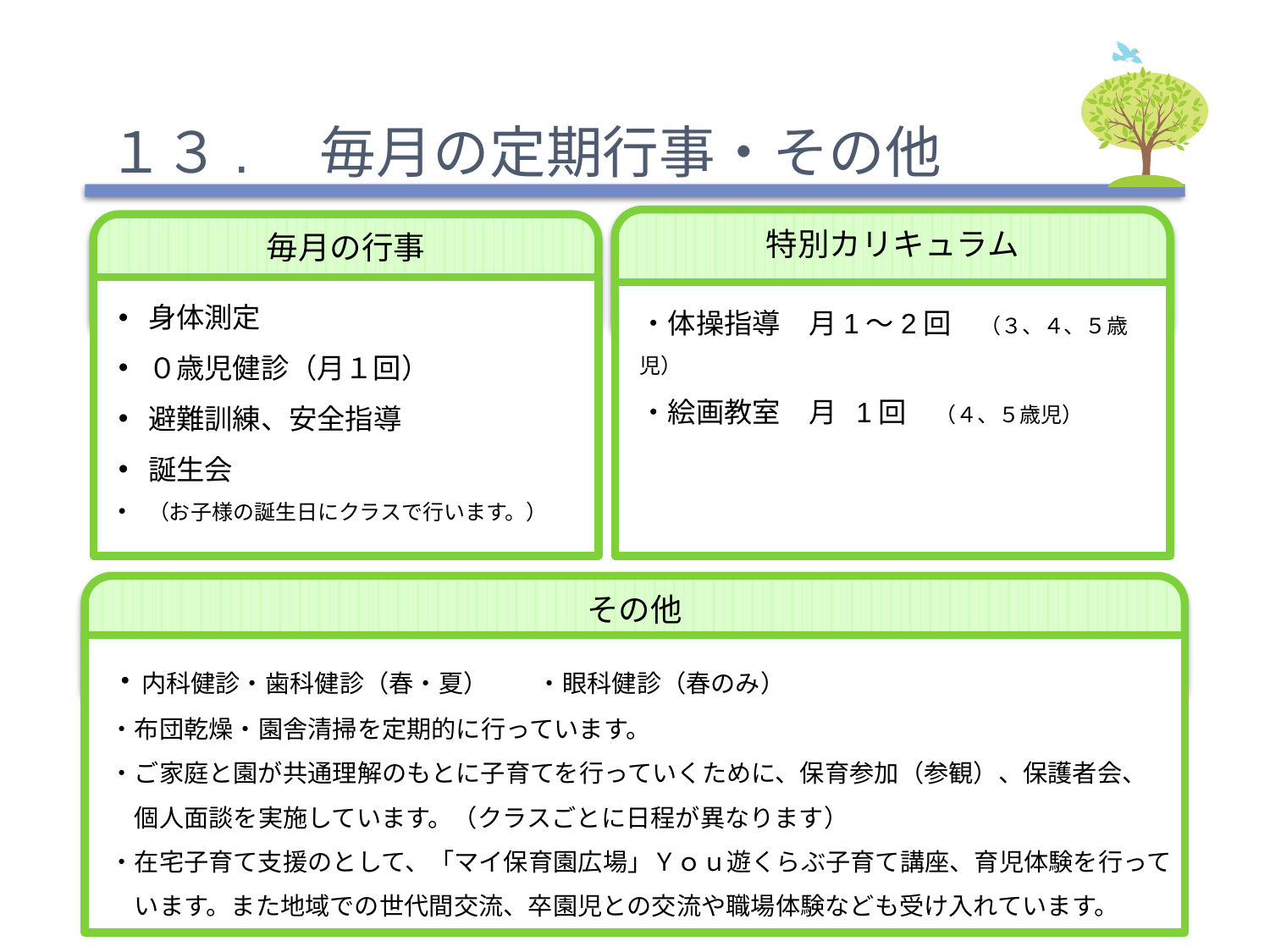

# １３.　毎月の定期行事・その他
特別カリキュラム
・体操指導　月1～2回　（３、４、５歳児）
・絵画教室　月  1回　（４、５歳児）

毎月の行事
身体測定
０歳児健診（月１回）
避難訓練、安全指導
誕生会
（お子様の誕生日にクラスで行います。）

その他

・内科健診・歯科健診（春・夏）　　・眼科健診（春のみ）
・布団乾燥・園舎清掃を定期的に行っています。
・ご家庭と園が共通理解のもとに子育てを行っていくために、保育参加（参観）、保護者会、
　個人面談を実施しています。（クラスごとに日程が異なります）
・在宅子育て支援のとして、「マイ保育園広場」Ｙｏｕ遊くらぶ子育て講座、育児体験を行って
　います。また地域での世代間交流、卒園児との交流や職場体験なども受け入れています。